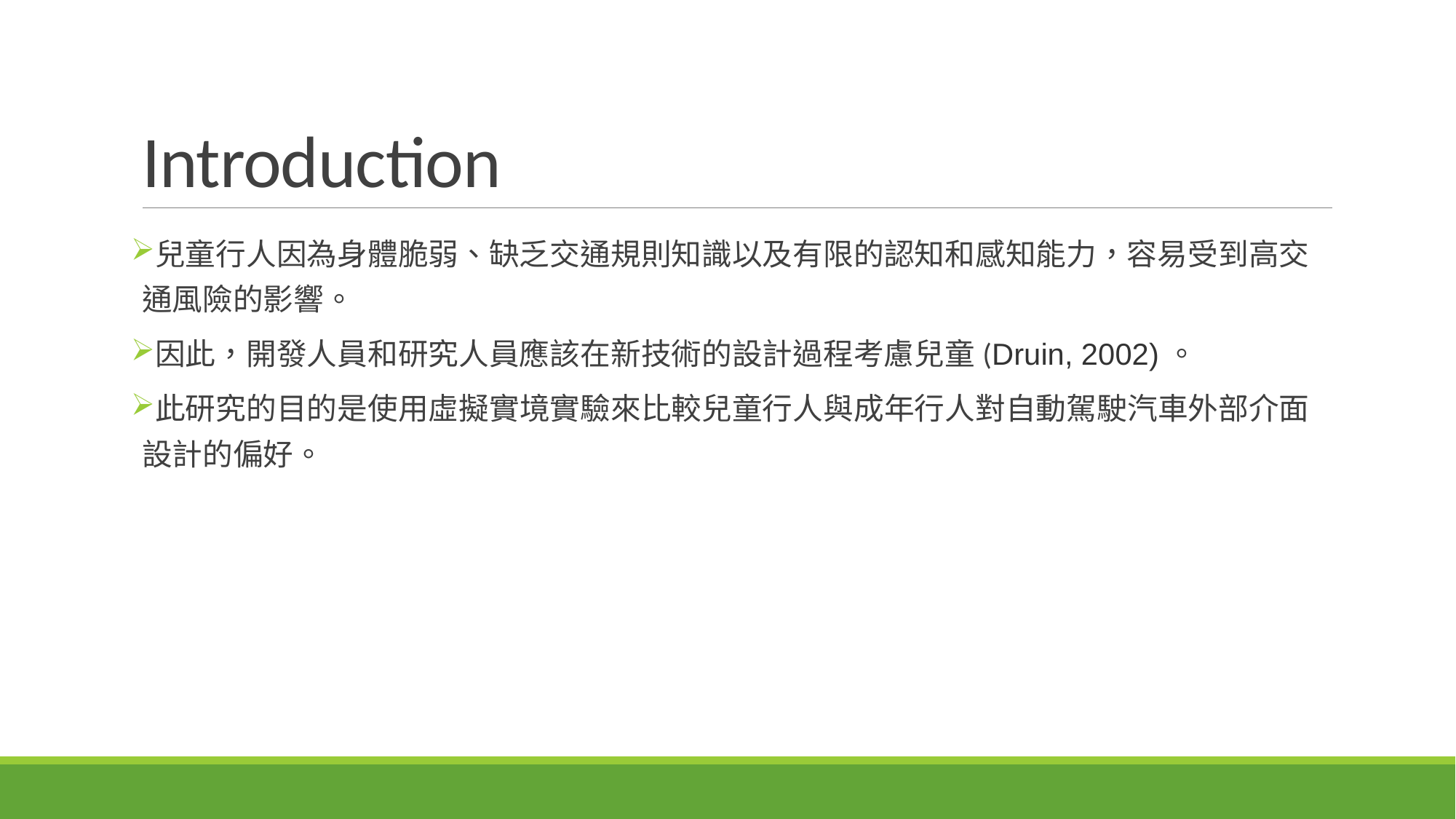

# Introduction
兒童行人因為身體脆弱、缺乏交通規則知識以及有限的認知和感知能力，容易受到高交通風險的影響。
因此，開發人員和研究人員應該在新技術的設計過程考慮兒童(Druin, 2002)。
此研究的目的是使用虛擬實境實驗來比較兒童行人與成年行人對自動駕駛汽車外部介面設計的偏好。